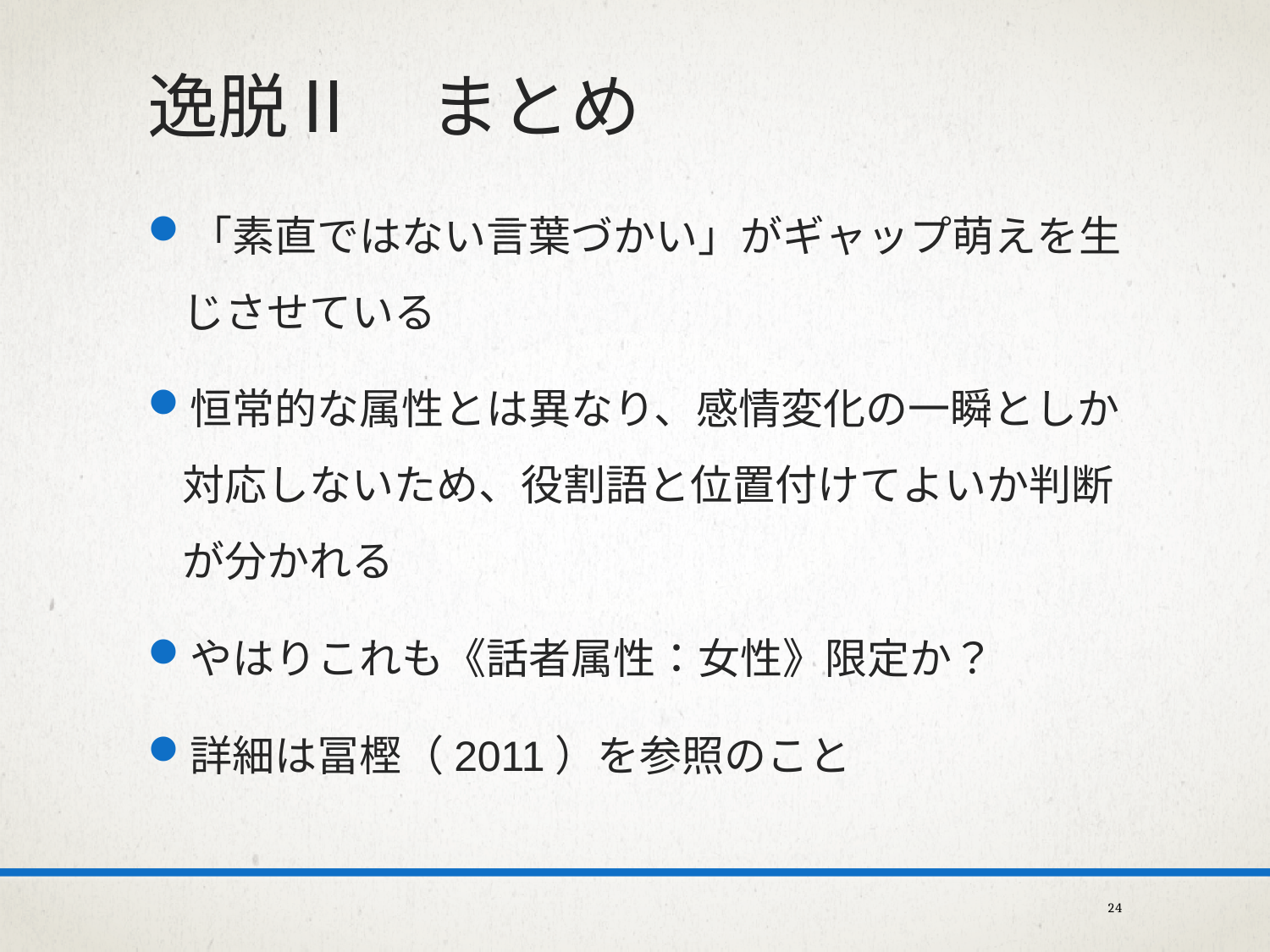

逸脱Ⅱ　まとめ
「素直ではない言葉づかい」がギャップ萌えを生じさせている
恒常的な属性とは異なり、感情変化の一瞬としか対応しないため、役割語と位置付けてよいか判断が分かれる
やはりこれも《話者属性：女性》限定か？
詳細は冨樫（2011）を参照のこと
24